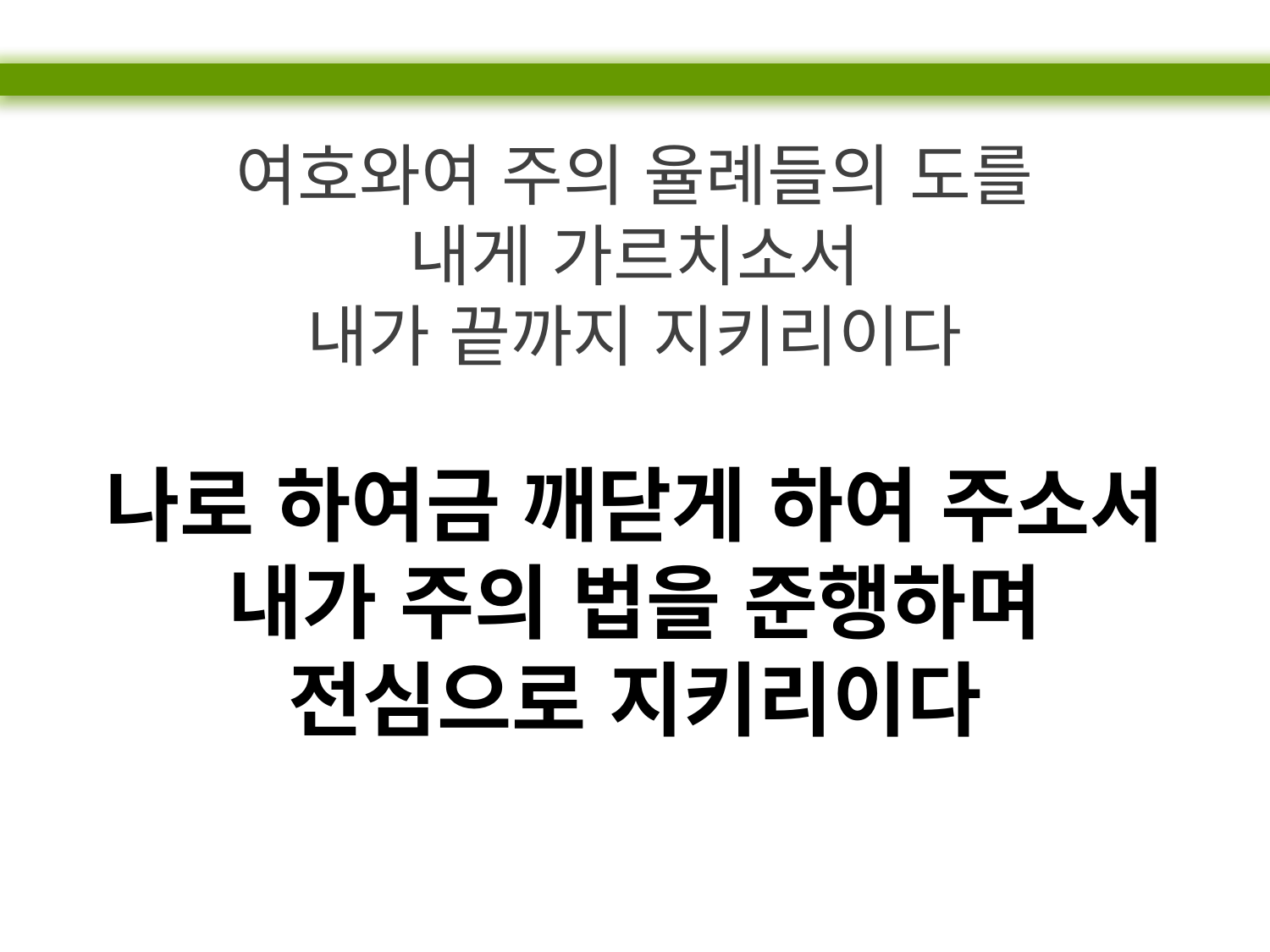

여호와여 주의 율례들의 도를
내게 가르치소서
내가 끝까지 지키리이다
나로 하여금 깨닫게 하여 주소서
내가 주의 법을 준행하며
전심으로 지키리이다